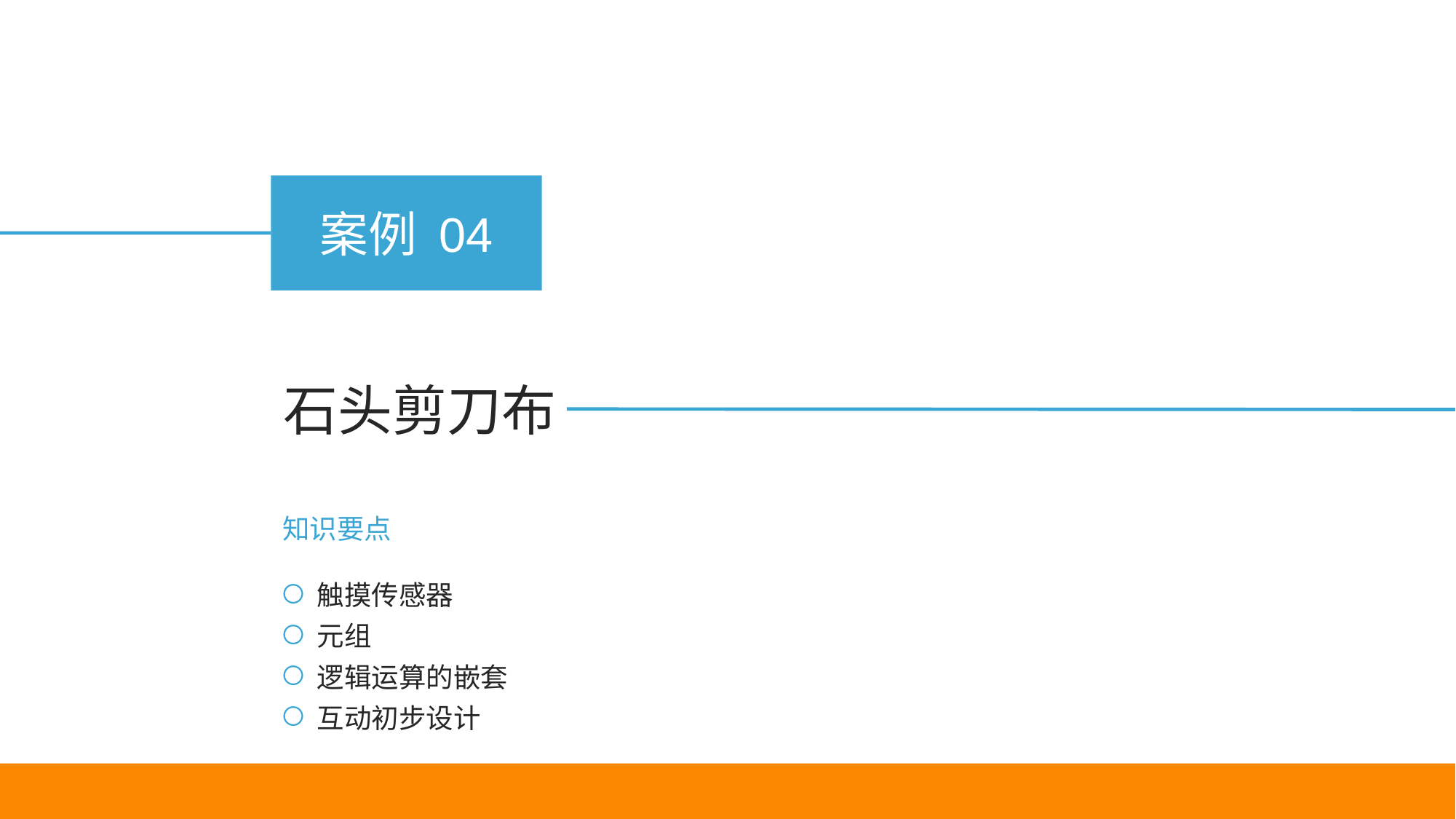

案例 04
石头剪刀布
知识要点
触摸传感器
元组
逻辑运算的嵌套
互动初步设计